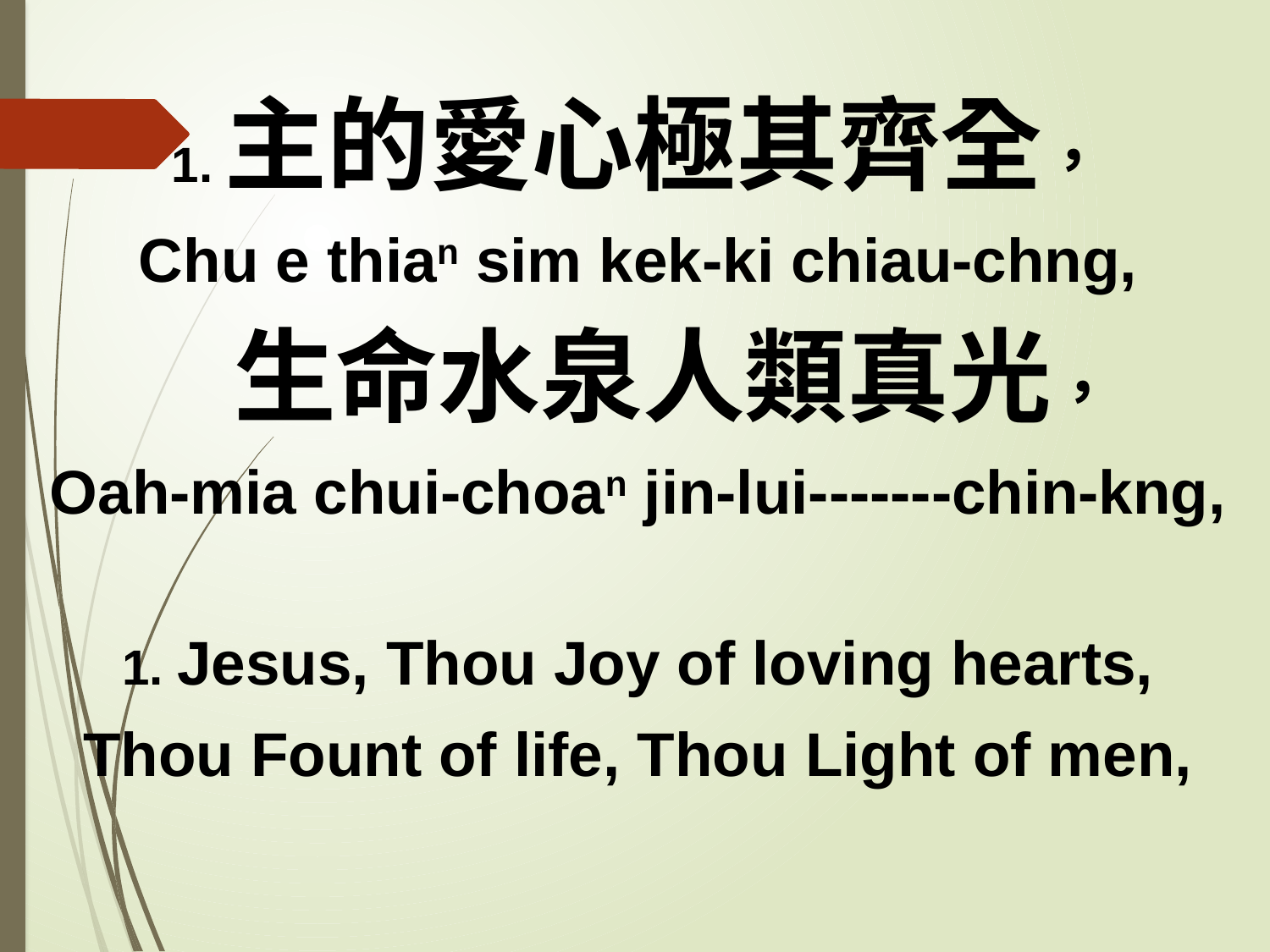

1.主的愛心極其齊全，
Chu e thian sim kek-ki chiau-chng,
  生命水泉人類真光，
Oah-mia chui-choan jin-lui-------chin-kng,

1. Jesus, Thou Joy of loving hearts,
Thou Fount of life, Thou Light of men,